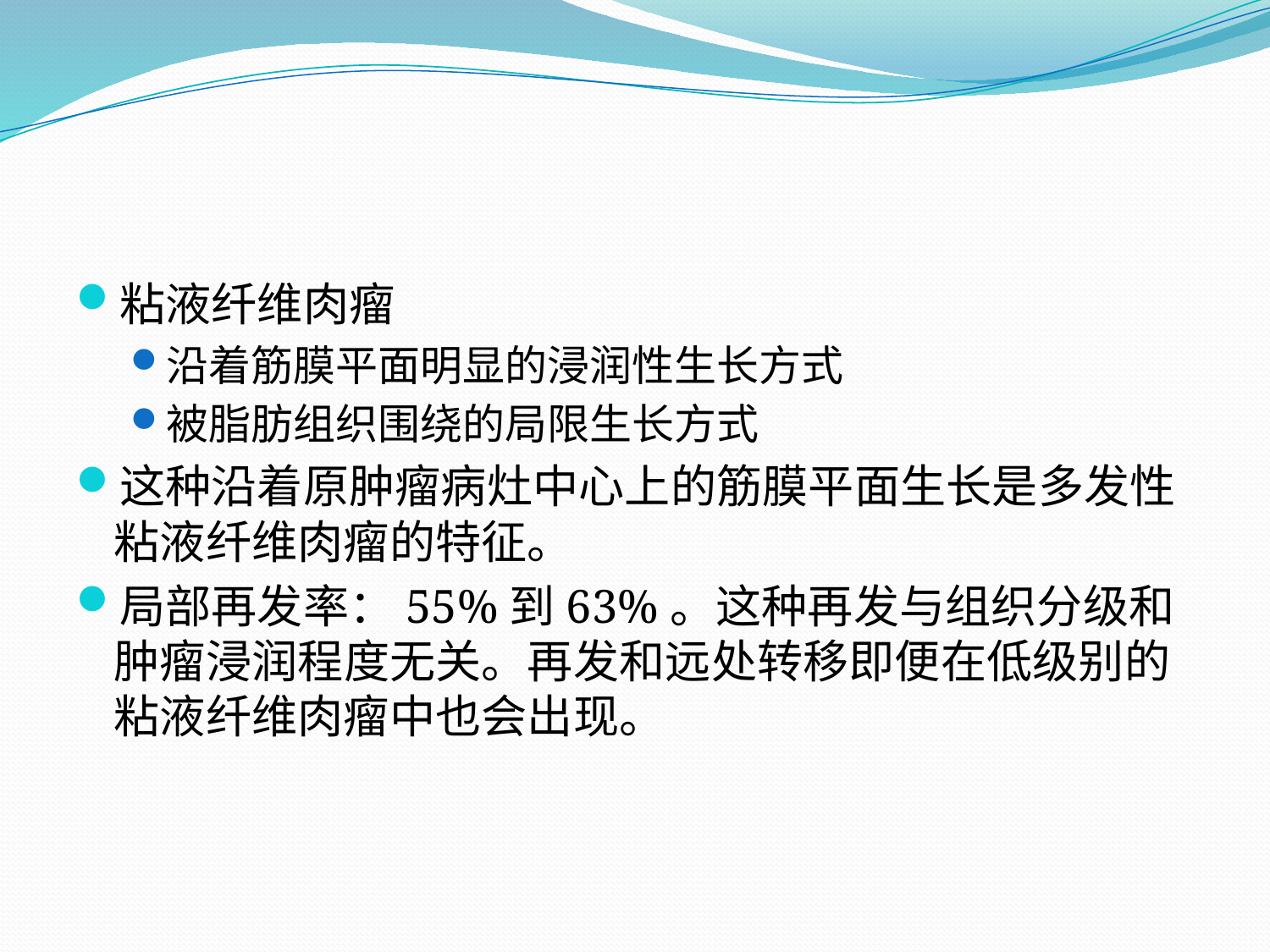

粘液纤维肉瘤
沿着筋膜平面明显的浸润性生长方式
被脂肪组织围绕的局限生长方式
这种沿着原肿瘤病灶中心上的筋膜平面生长是多发性粘液纤维肉瘤的特征。
局部再发率：55%到63%。这种再发与组织分级和肿瘤浸润程度无关。再发和远处转移即便在低级别的粘液纤维肉瘤中也会出现。